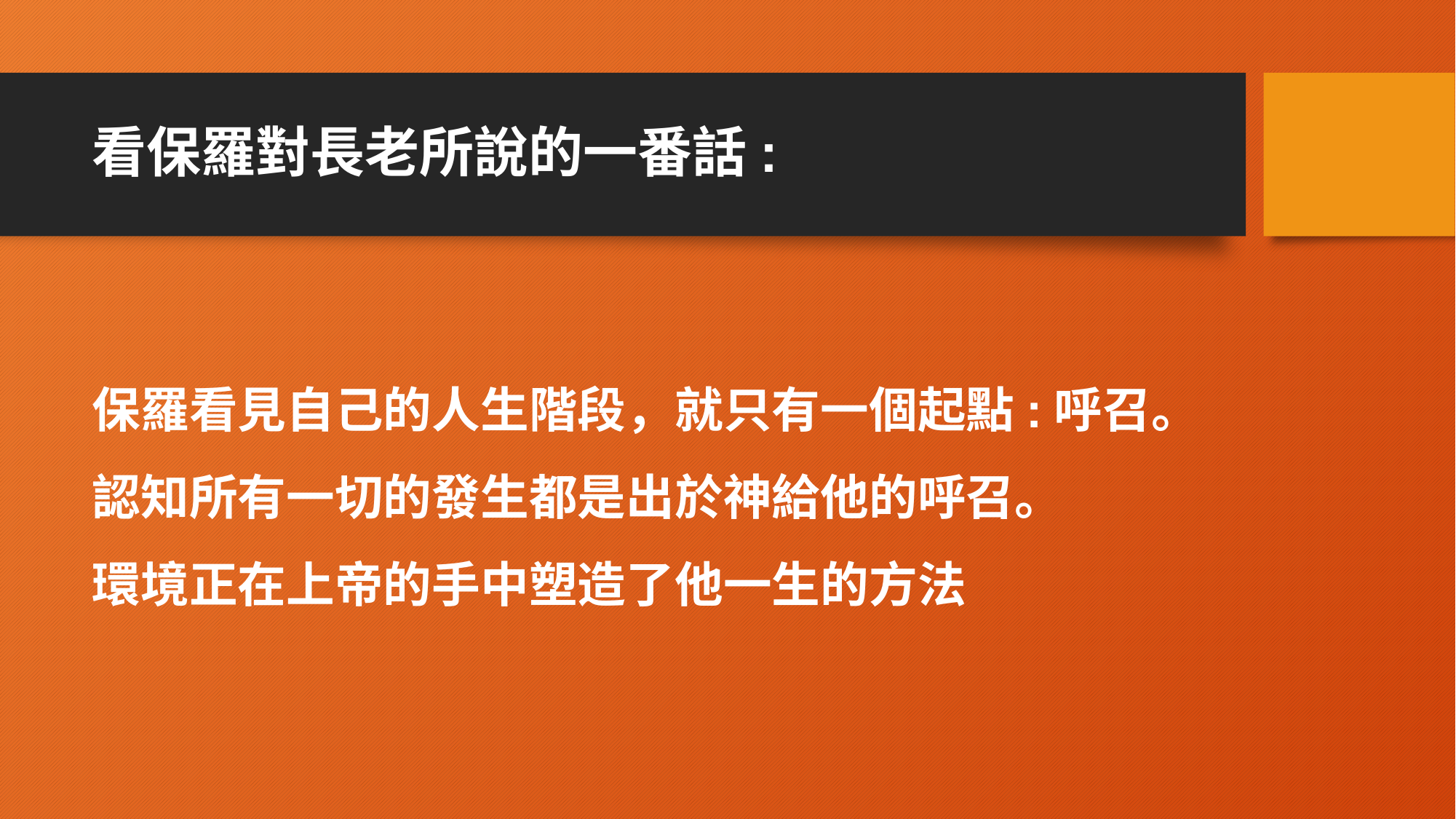

# 看保羅對長老所說的一番話:
保羅看見自己的人生階段，就只有一個起點:呼召。
認知所有一切的發生都是出於神給他的呼召。
環境正在上帝的手中塑造了他一生的方法